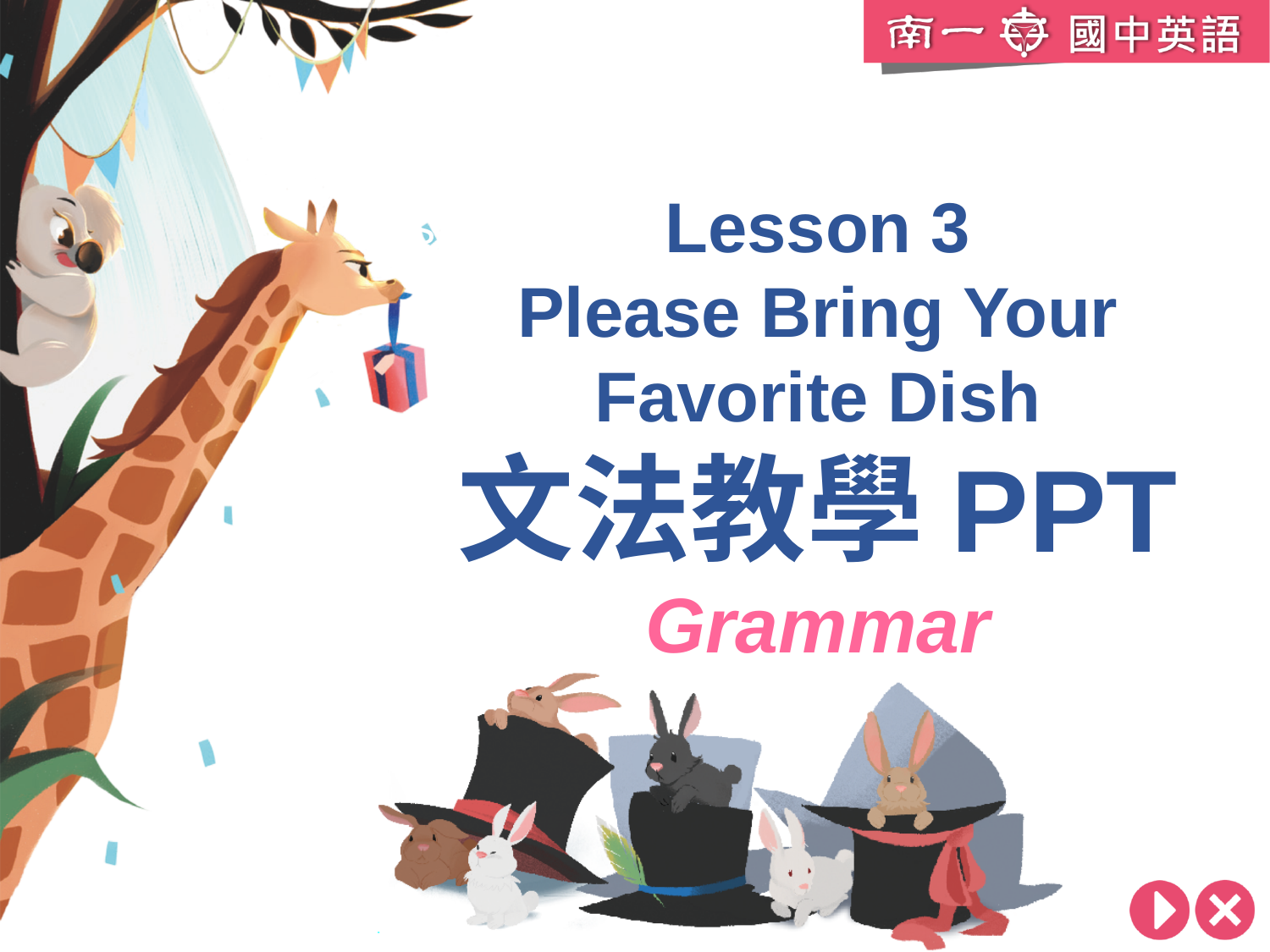

Lesson 3
Please Bring Your Favorite Dish
文法教學PPT
Grammar
Lesson  3